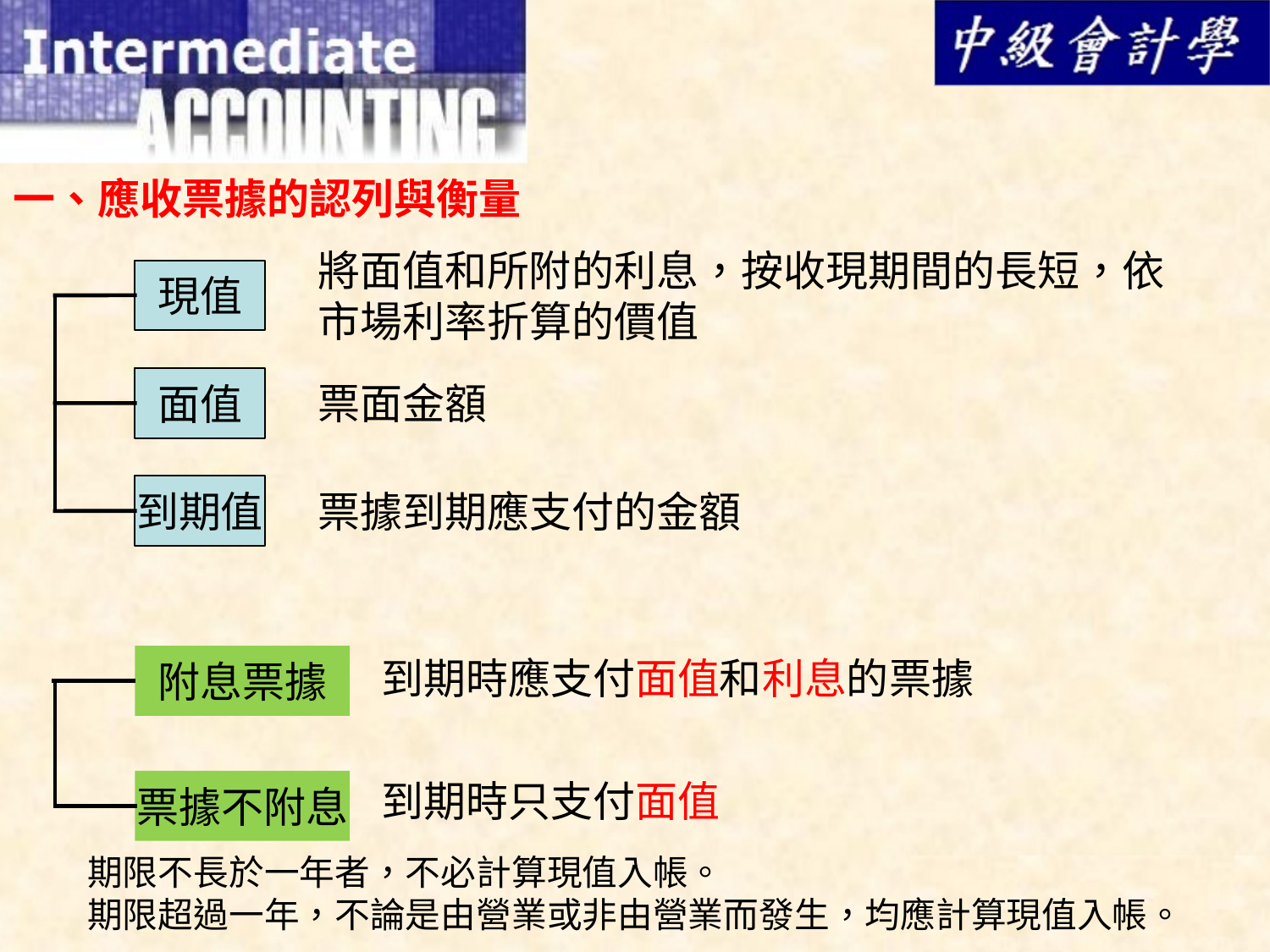

一、應收票據的認列與衡量
將面值和所附的利息，按收現期間的長短，依市場利率折算的價值
現值
面值
票面金額
到期值
票據到期應支付的金額
附息票據
到期時應支付面值和利息的票據
到期時只支付面值
票據不附息
期限不長於一年者，不必計算現值入帳。
期限超過一年，不論是由營業或非由營業而發生，均應計算現值入帳。